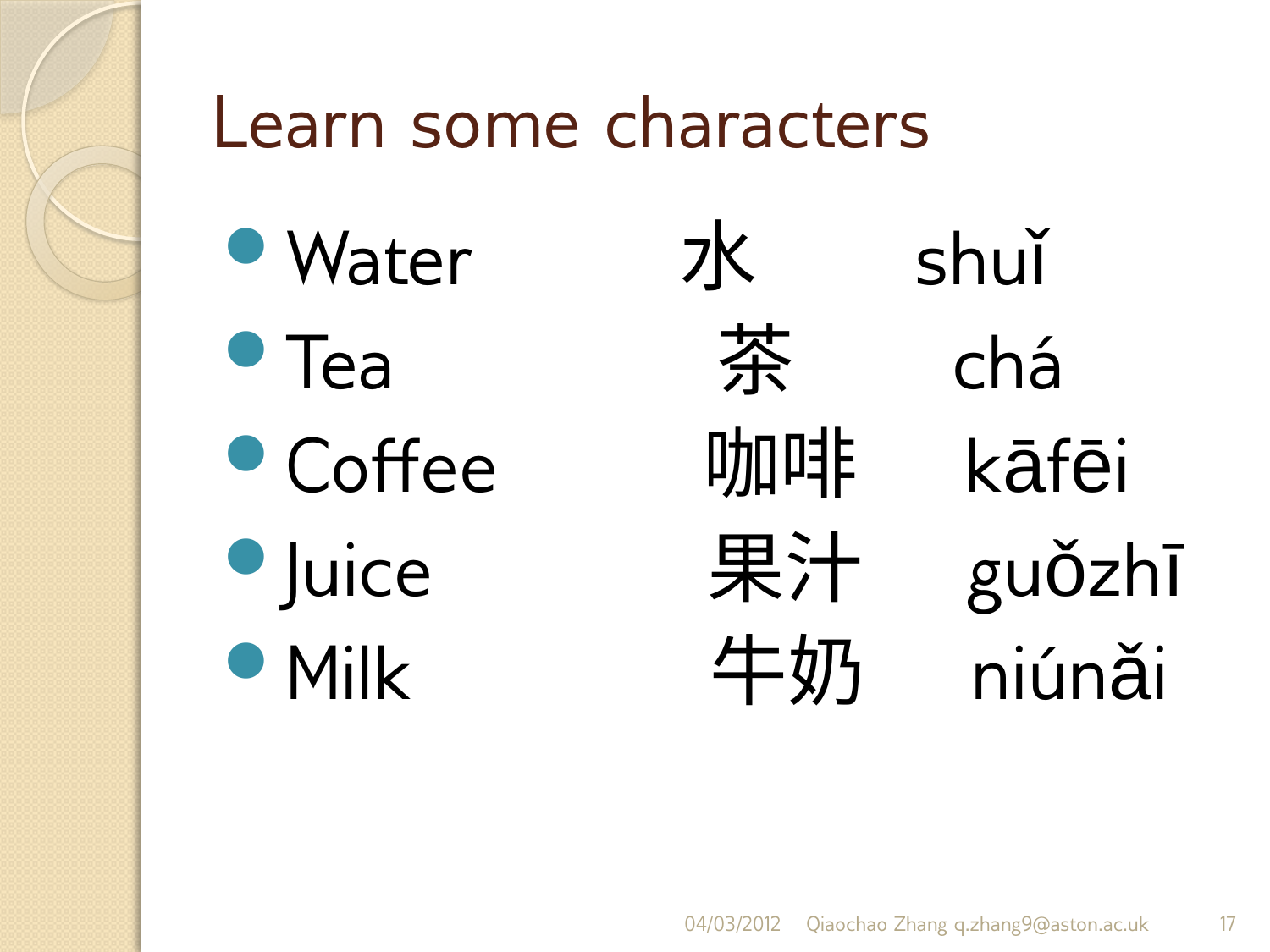

# Learn some characters
Water        水        shuǐ
Tea             茶        chá
Coffee        咖啡     kāfēi
Juice           果汁     guǒzhī
Milk            牛奶     niúnǎi
04/03/2012
Qiaochao Zhang q.zhang9@aston.ac.uk
17